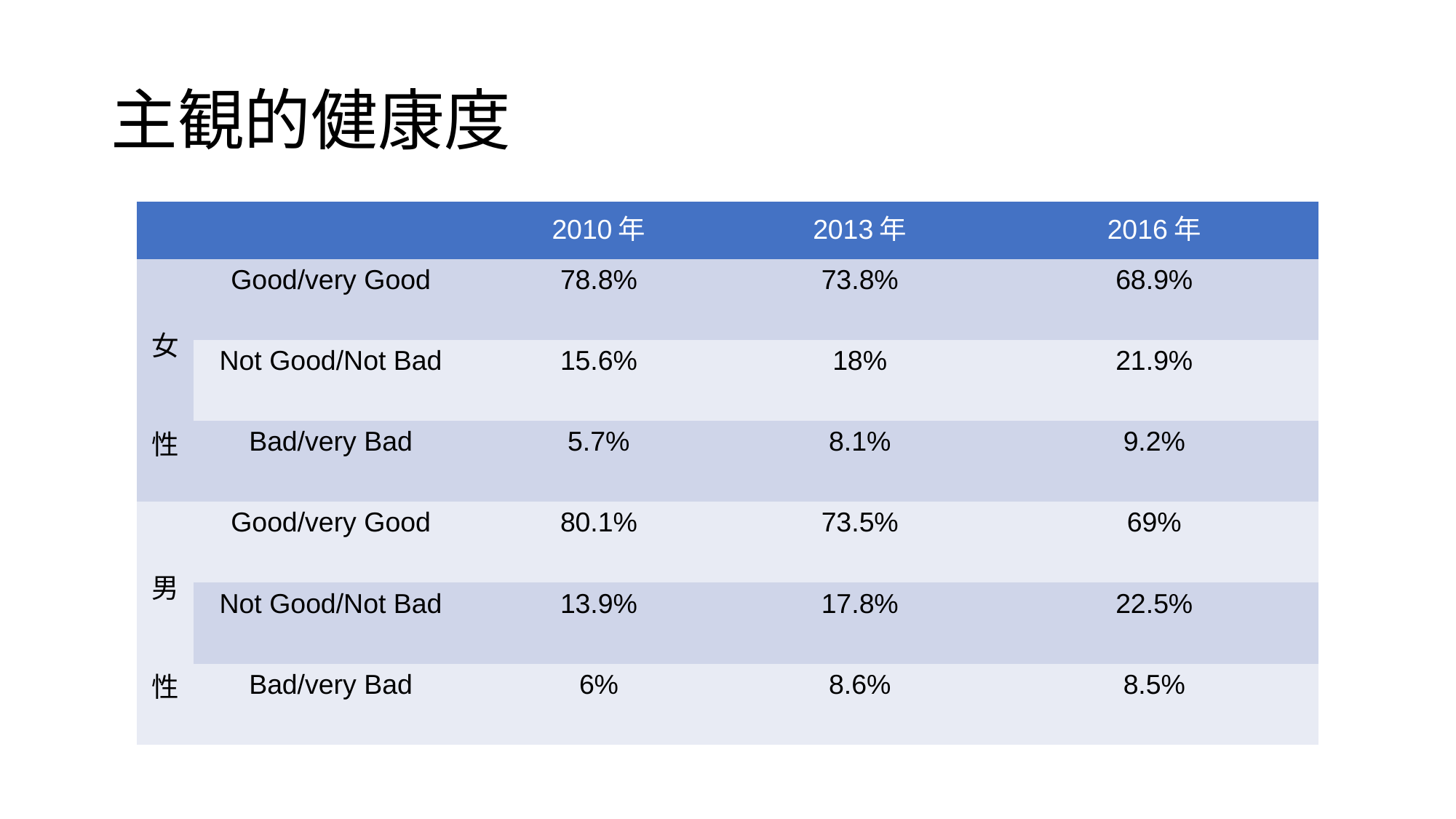

# 主観的健康度
|  |  | 2010年 | 2013年 | 2016年 |
| --- | --- | --- | --- | --- |
| 女性 | Good/very Good | 78.8% | 73.8% | 68.9% |
|  | Not Good/Not Bad | 15.6% | 18% | 21.9% |
|  | Bad/very Bad | 5.7% | 8.1% | 9.2% |
| 男性 | Good/very Good | 80.1% | 73.5% | 69% |
|  | Not Good/Not Bad | 13.9% | 17.8% | 22.5% |
|  | Bad/very Bad | 6% | 8.6% | 8.5% |